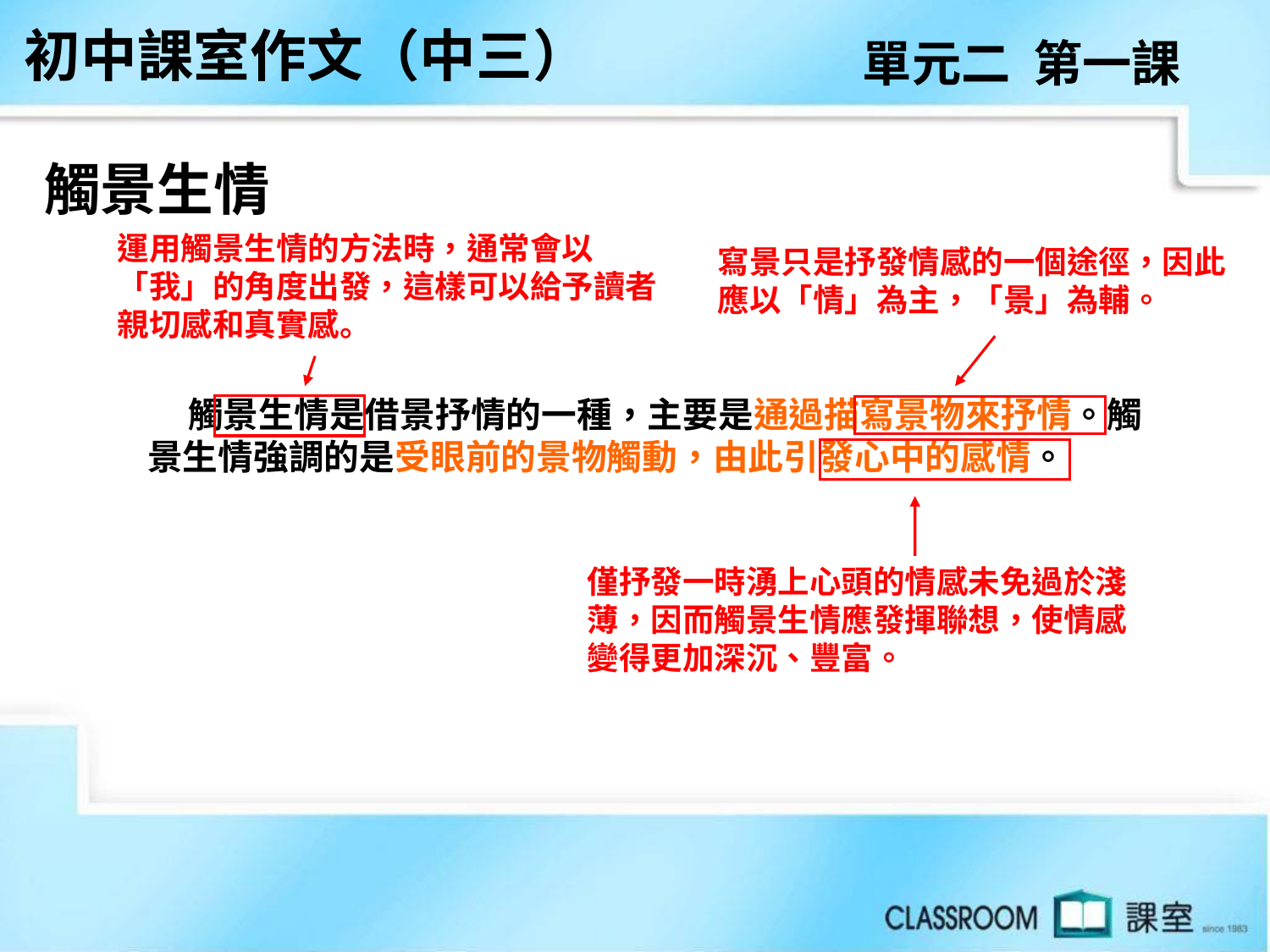

初中課室作文（中三）
單元二  第一課
觸景生情
運用觸景生情的方法時，通常會以「我」的角度出發，這樣可以給予讀者親切感和真實感。

寫景只是抒發情感的一個途徑，因此應以「情」為主，「景」為輔。

    觸景生情是借景抒情的一種，主要是通過描寫景物來抒情。觸景生情強調的是受眼前的景物觸動，由此引發心中的感情。

僅抒發一時湧上心頭的情感未免過於淺薄，因而觸景生情應發揮聯想，使情感變得更加深沉、豐富。